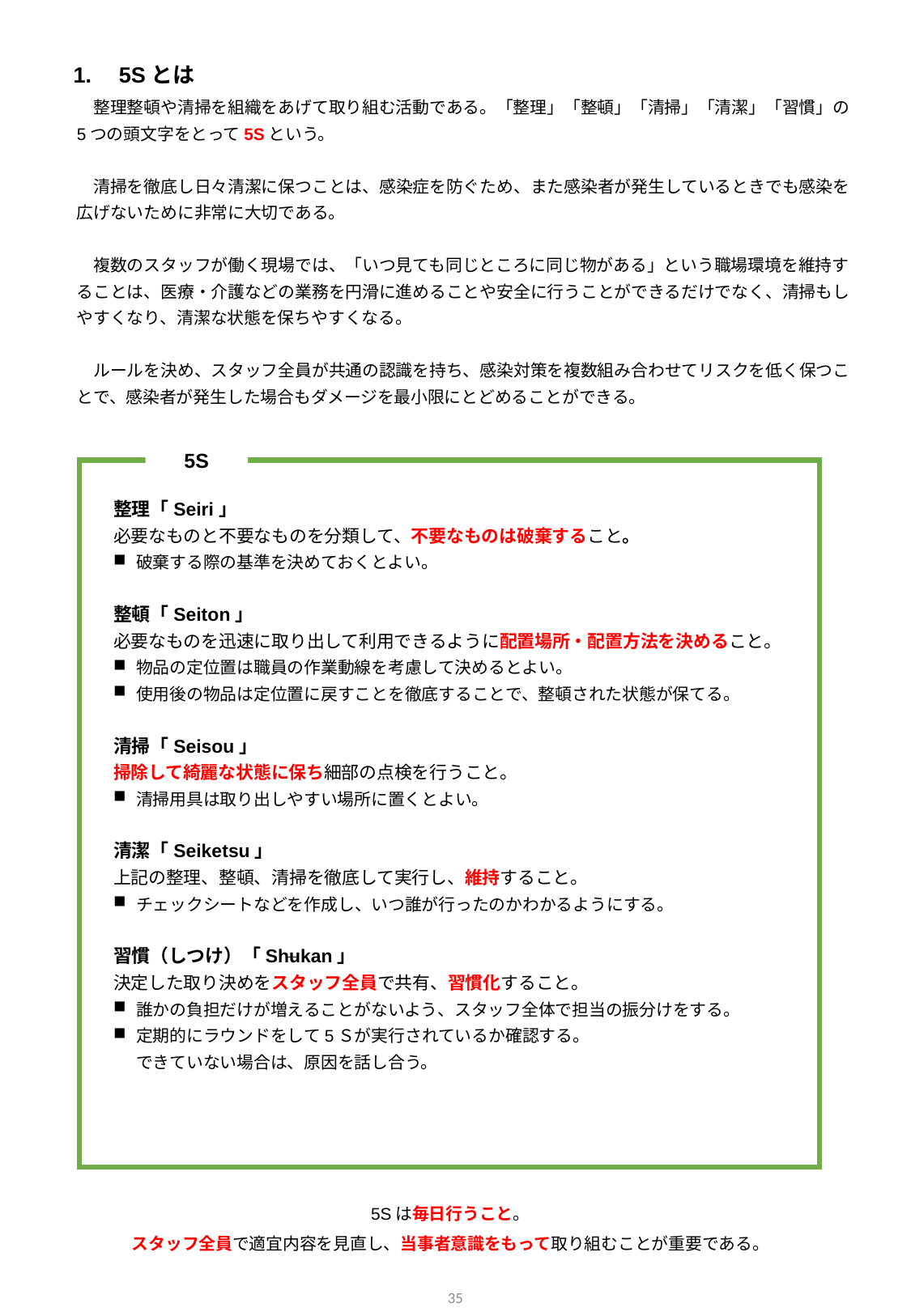

5Sとは
　整理整頓や清掃を組織をあげて取り組む活動である。「整理」「整頓」「清掃」「清潔」「習慣」の5つの頭文字をとって5Sという。

　清掃を徹底し日々清潔に保つことは、感染症を防ぐため、また感染者が発生しているときでも感染を広げないために非常に大切である。

　複数のスタッフが働く現場では、「いつ見ても同じところに同じ物がある」という職場環境を維持することは、医療・介護などの業務を円滑に進めることや安全に行うことができるだけでなく、清掃もしやすくなり、清潔な状態を保ちやすくなる。

　ルールを決め、スタッフ全員が共通の認識を持ち、感染対策を複数組み合わせてリスクを低く保つことで、感染者が発生した場合もダメージを最小限にとどめることができる。

5S

整理「Seiri」
必要なものと不要なものを分類して、不要なものは破棄すること。
破棄する際の基準を決めておくとよい。

整頓「Seiton」
必要なものを迅速に取り出して利用できるように配置場所・配置方法を決めること。
物品の定位置は職員の作業動線を考慮して決めるとよい。
使用後の物品は定位置に戻すことを徹底することで、整頓された状態が保てる。

清掃「Seisou」
掃除して綺麗な状態に保ち細部の点検を行うこと。
清掃用具は取り出しやすい場所に置くとよい。

清潔「Seiketsu」
上記の整理、整頓、清掃を徹底して実行し、維持すること。
チェックシートなどを作成し、いつ誰が行ったのかわかるようにする。

習慣（しつけ）「Shukan」
決定した取り決めをスタッフ全員で共有、習慣化すること。
誰かの負担だけが増えることがないよう、スタッフ全体で担当の振分けをする。
定期的にラウンドをして5Ｓが実行されているか確認する。
できていない場合は、原因を話し合う。
5Sは毎日行うこと。
スタッフ全員で適宜内容を見直し、当事者意識をもって取り組むことが重要である。
35